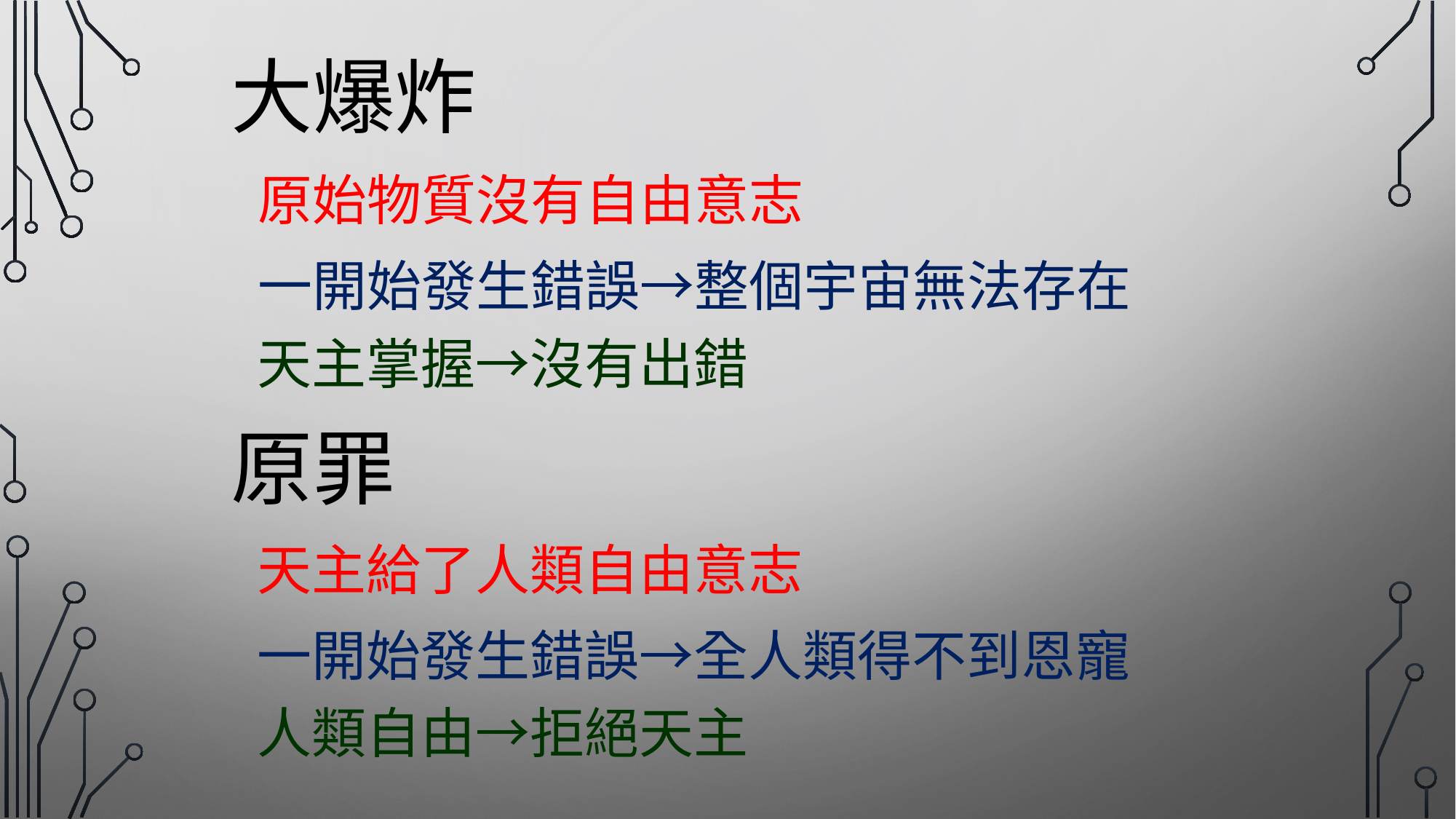

大爆炸
原始物質沒有自由意志
一開始發生錯誤→整個宇宙無法存在
天主掌握→沒有出錯
原罪
天主給了人類自由意志
一開始發生錯誤→全人類得不到恩寵
人類自由→拒絕天主